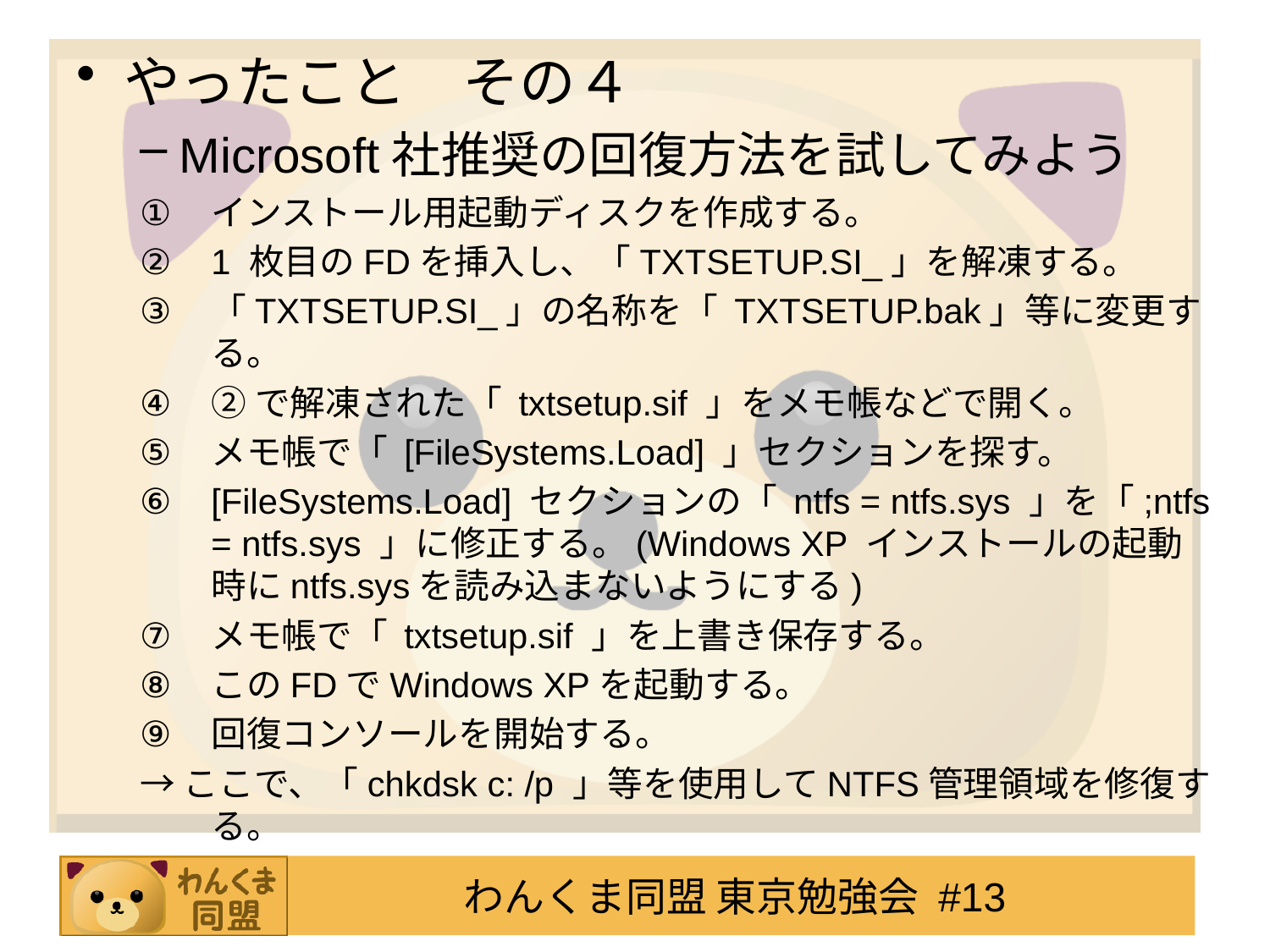

やったこと　その４
Microsoft社推奨の回復方法を試してみよう
インストール用起動ディスクを作成する。
1 枚目のFDを挿入し、「TXTSETUP.SI_」を解凍する。
「TXTSETUP.SI_」の名称を「 TXTSETUP.bak」等に変更する。
②で解凍された「 txtsetup.sif 」をメモ帳などで開く。
メモ帳で「 [FileSystems.Load] 」セクションを探す。
[FileSystems.Load] セクションの「 ntfs = ntfs.sys 」を「;ntfs = ntfs.sys 」に修正する。(Windows XP インストールの起動時にntfs.sysを読み込まないようにする)
メモ帳で「 txtsetup.sif 」を上書き保存する。
このFDでWindows XPを起動する。
回復コンソールを開始する。
→ここで、「chkdsk c: /p 」等を使用してNTFS管理領域を修復する。